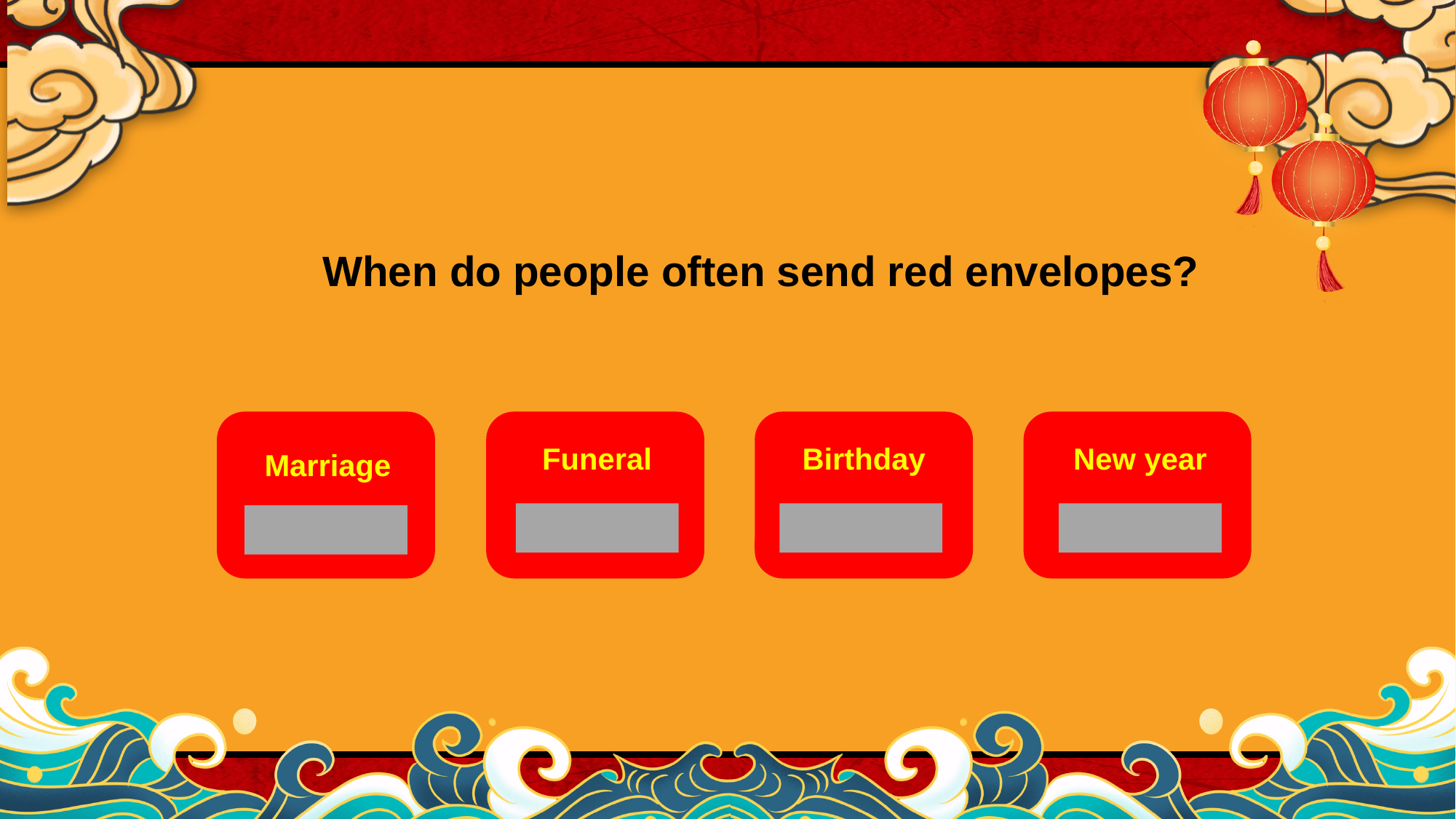

When do people often send red envelopes?

Marriage
一个红包

Funeral
啥也没有

Birthday
一个红包

New year
一个红包